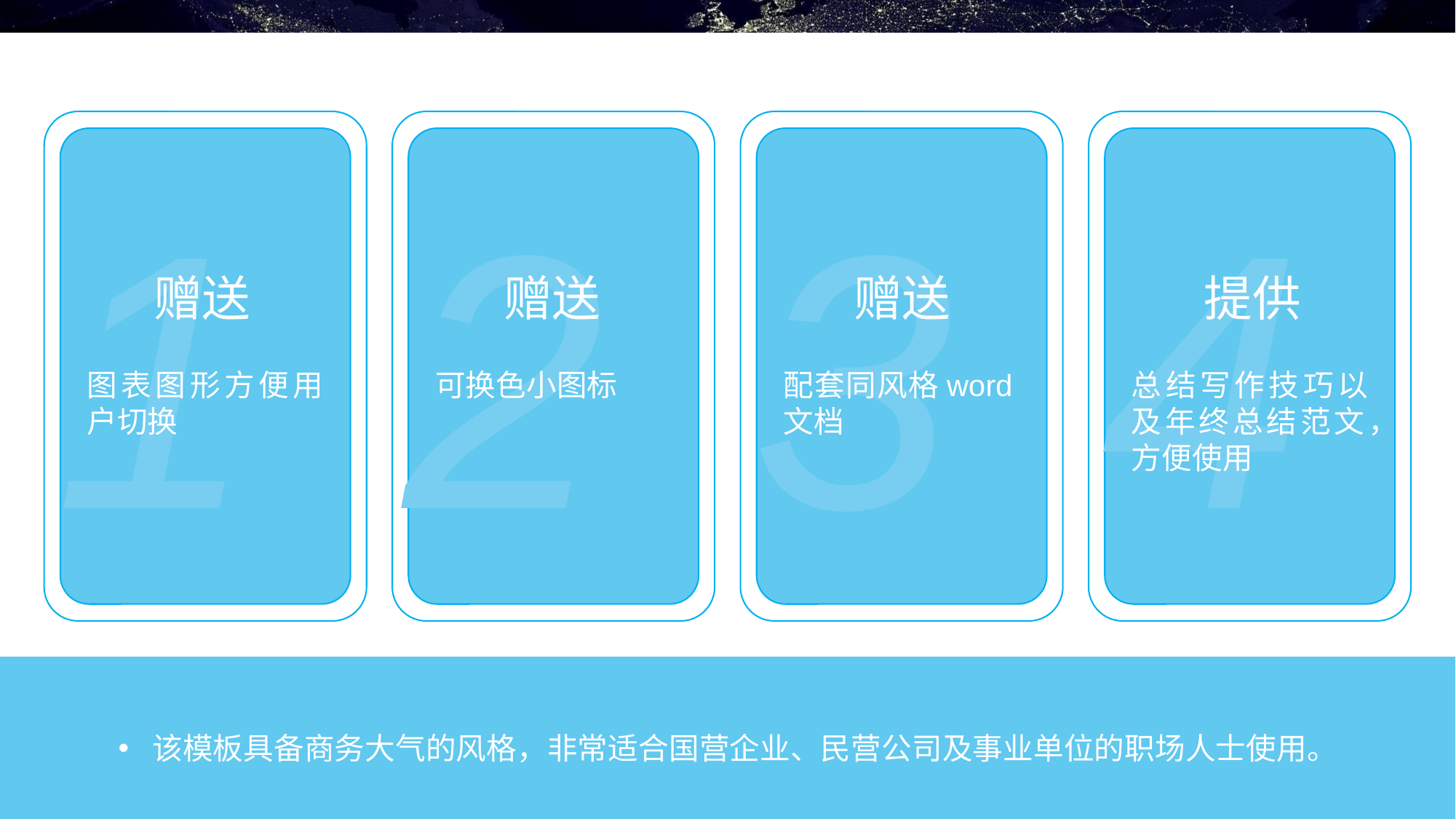

1
2
3
4
赠送
赠送
赠送
提供
图表图形方便用户切换
可换色小图标
配套同风格word文档
总结写作技巧以及年终总结范文，方便使用

该模板具备商务大气的风格，非常适合国营企业、民营公司及事业单位的职场人士使用。